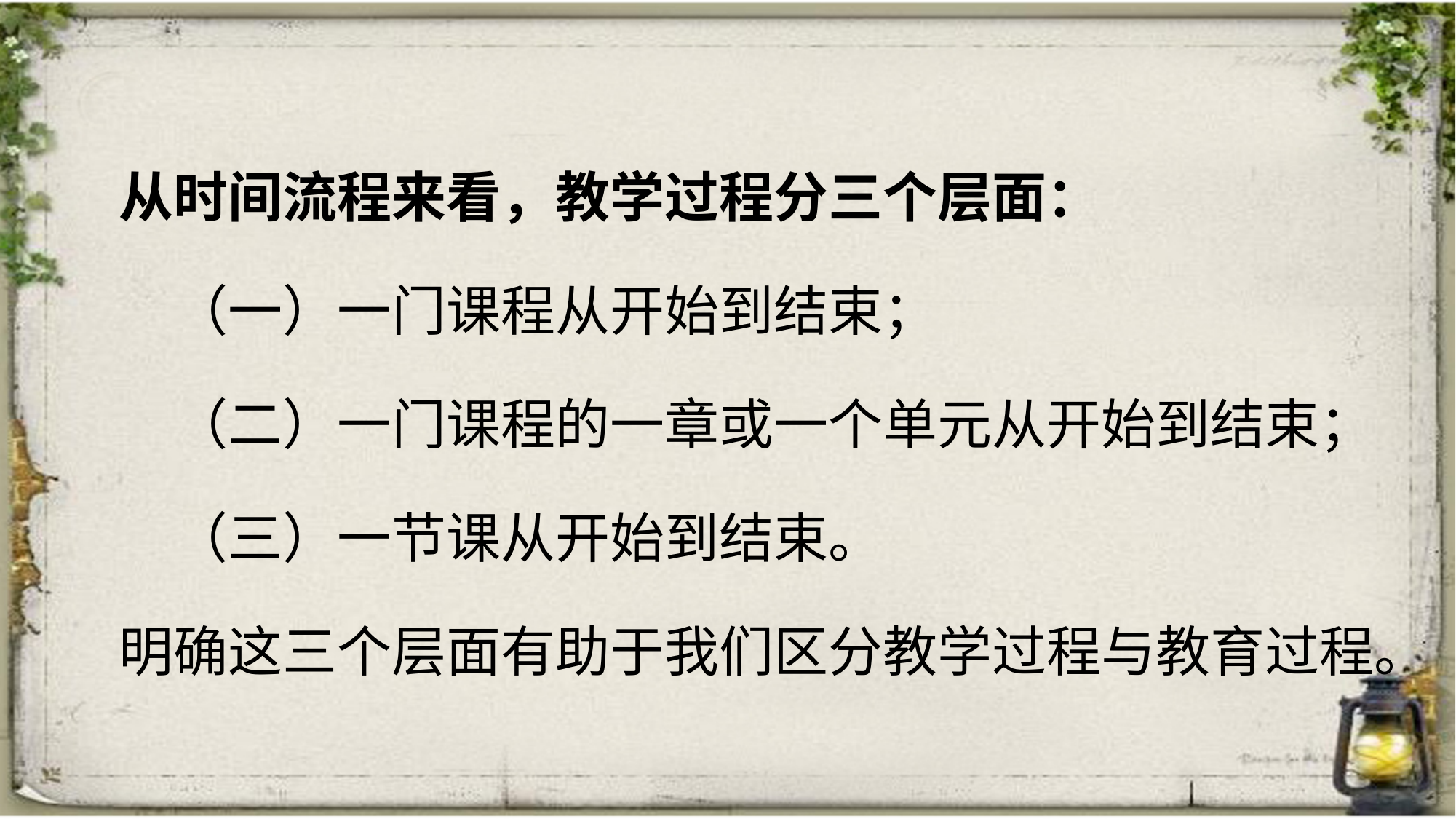

从时间流程来看，教学过程分三个层面：
（一）一门课程从开始到结束；
（二）一门课程的一章或一个单元从开始到结束；
（三）一节课从开始到结束。
明确这三个层面有助于我们区分教学过程与教育过程。